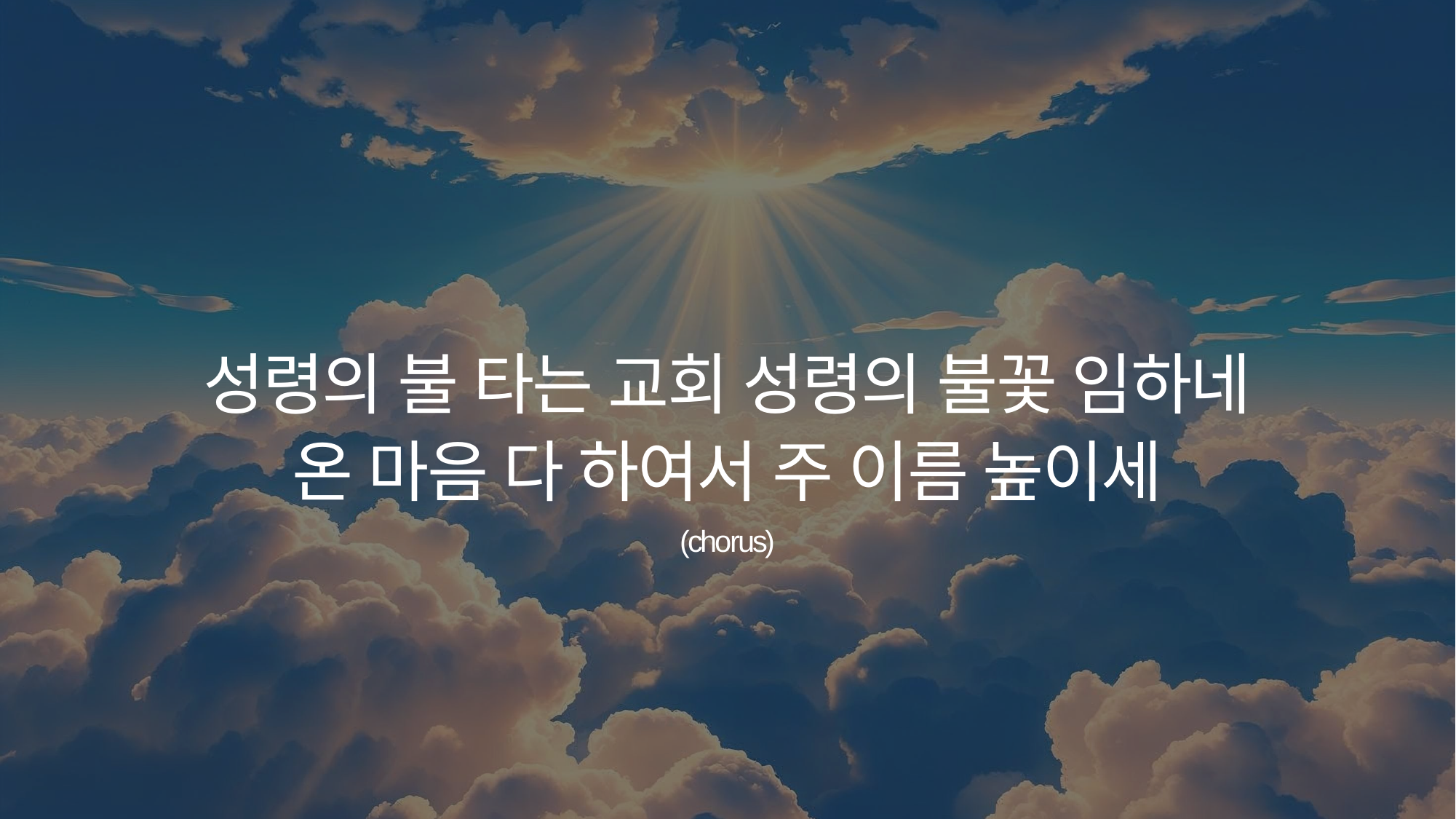

성령의 불 타는 교회 성령의 불꽃 임하네
온 마음 다 하여서 주 이름 높이세
(chorus)